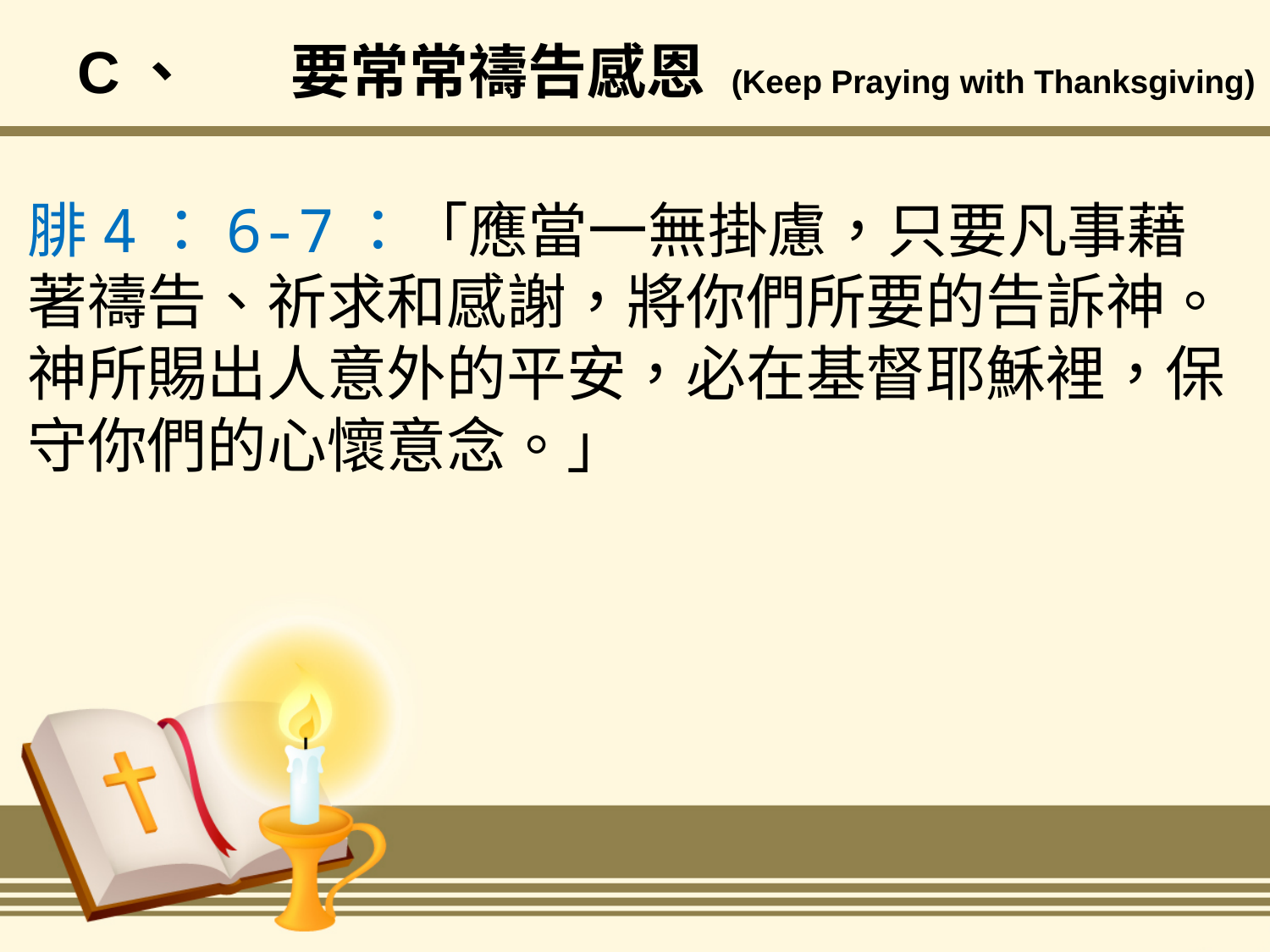

# C、	要常常禱告感恩 (Keep Praying with Thanksgiving)
腓4：6-7：「應當一無掛慮，只要凡事藉著禱告、祈求和感謝，將你們所要的告訴神。神所賜出人意外的平安，必在基督耶穌裡，保守你們的心懷意念。」